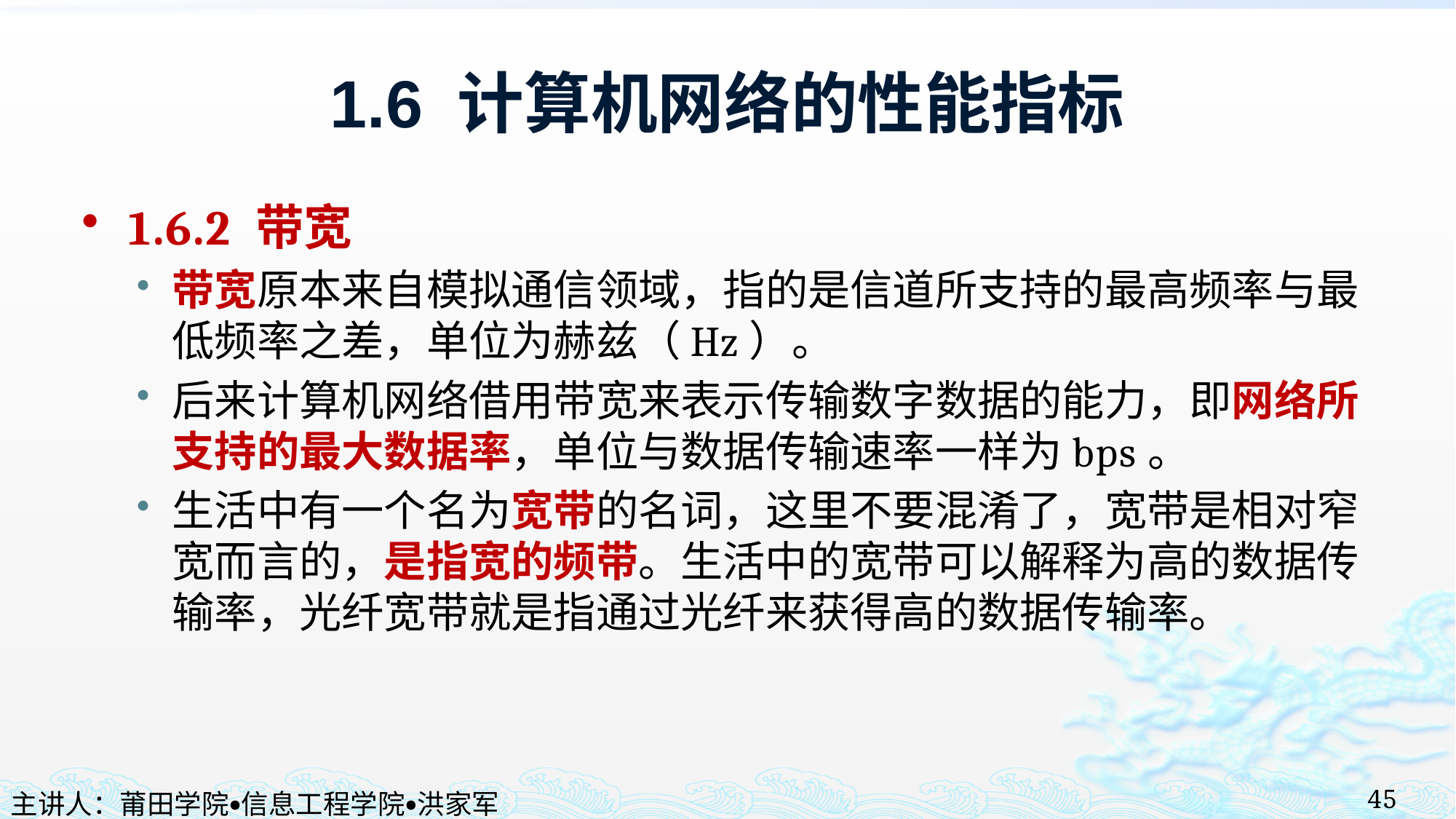

# 1.6 计算机网络的性能指标
1.6.2 带宽
带宽原本来自模拟通信领域，指的是信道所支持的最高频率与最低频率之差，单位为赫兹（Hz）。
后来计算机网络借用带宽来表示传输数字数据的能力，即网络所支持的最大数据率，单位与数据传输速率一样为bps。
生活中有一个名为宽带的名词，这里不要混淆了，宽带是相对窄宽而言的，是指宽的频带。生活中的宽带可以解释为高的数据传输率，光纤宽带就是指通过光纤来获得高的数据传输率。

45
主讲人：莆田学院•信息工程学院•洪家军